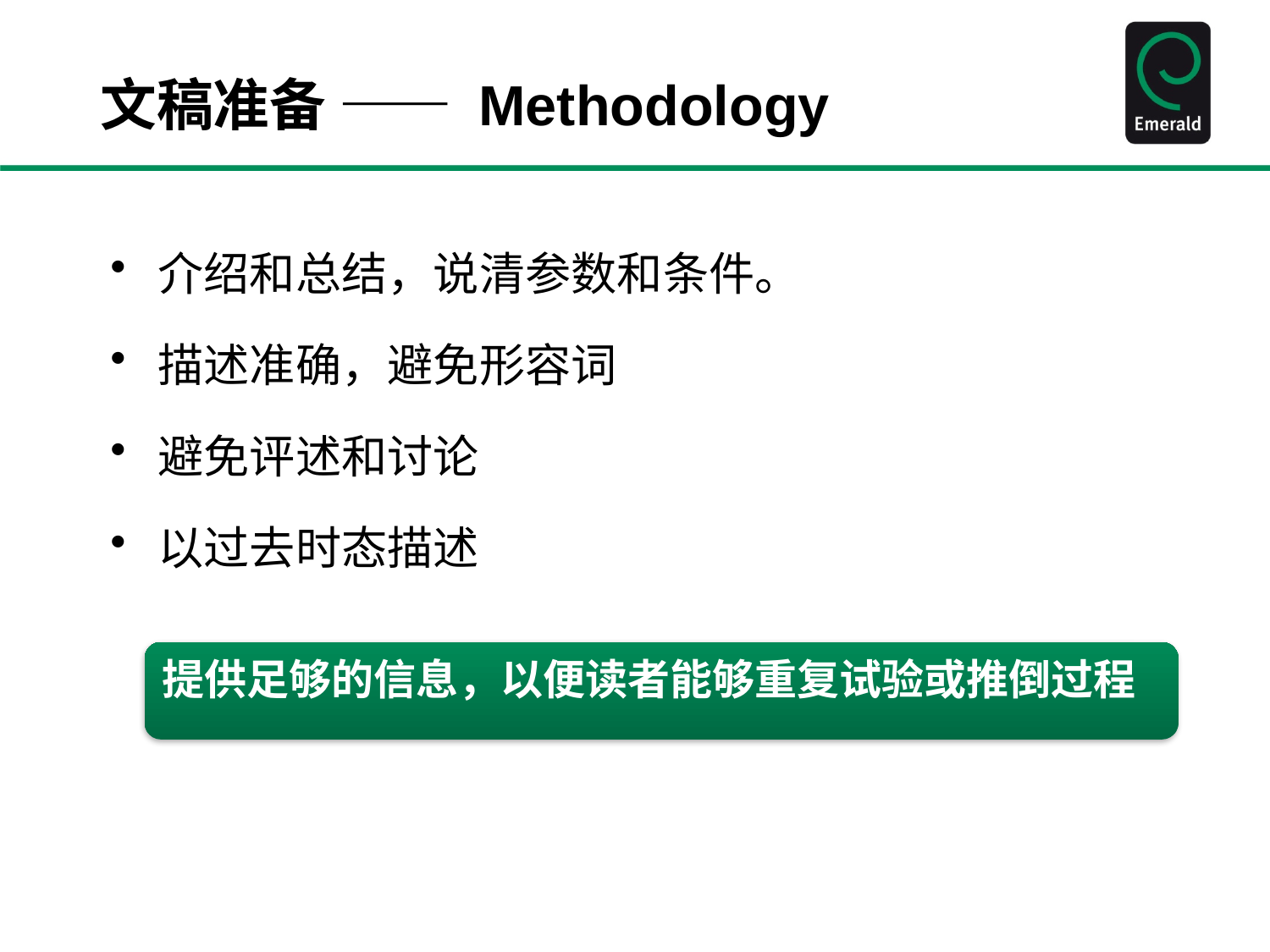

文稿准备 —— Methodology
介绍和总结，说清参数和条件。
描述准确，避免形容词
避免评述和讨论
以过去时态描述
提供足够的信息，以便读者能够重复试验或推倒过程